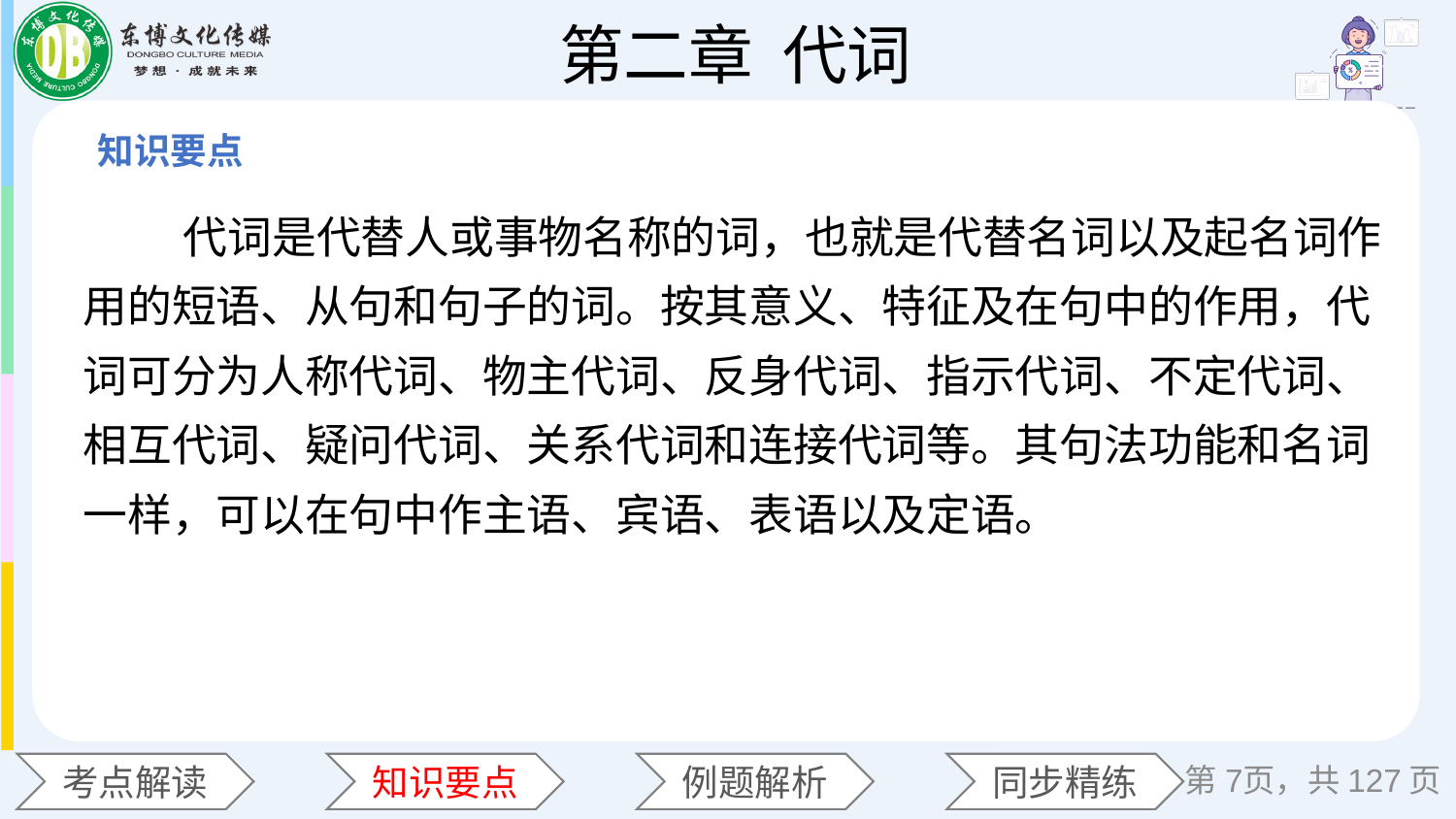

代词是代替人或事物名称的词，也就是代替名词以及起名词作用的短语、从句和句子的词。按其意义、特征及在句中的作用，代词可分为人称代词、物主代词、反身代词、指示代词、不定代词、相互代词、疑问代词、关系代词和连接代词等。其句法功能和名词一样，可以在句中作主语、宾语、表语以及定语。
第7页，共127页